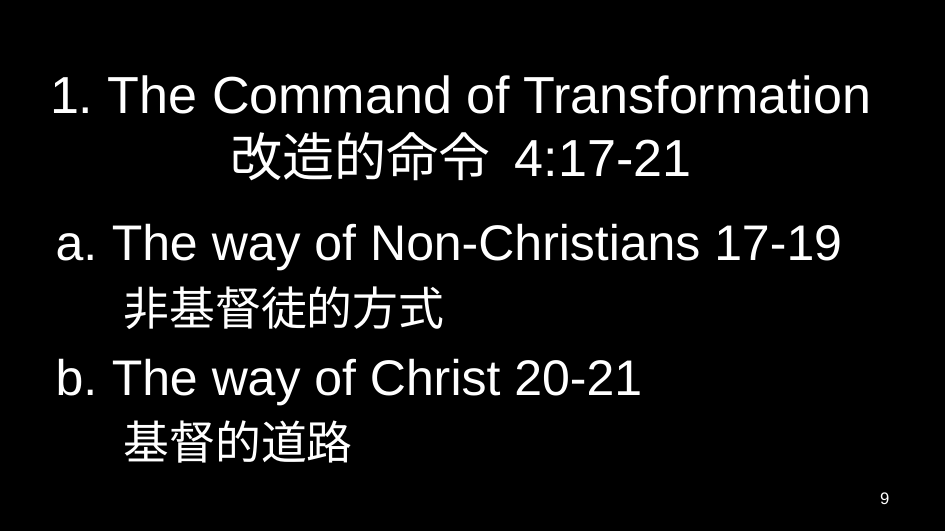

# 1. The Command of Transformation 改造的命令 4:17-21
The way of Non-Christians 17-19
  非基督徒的方式
The way of Christ 20-21
  基督的道路
9